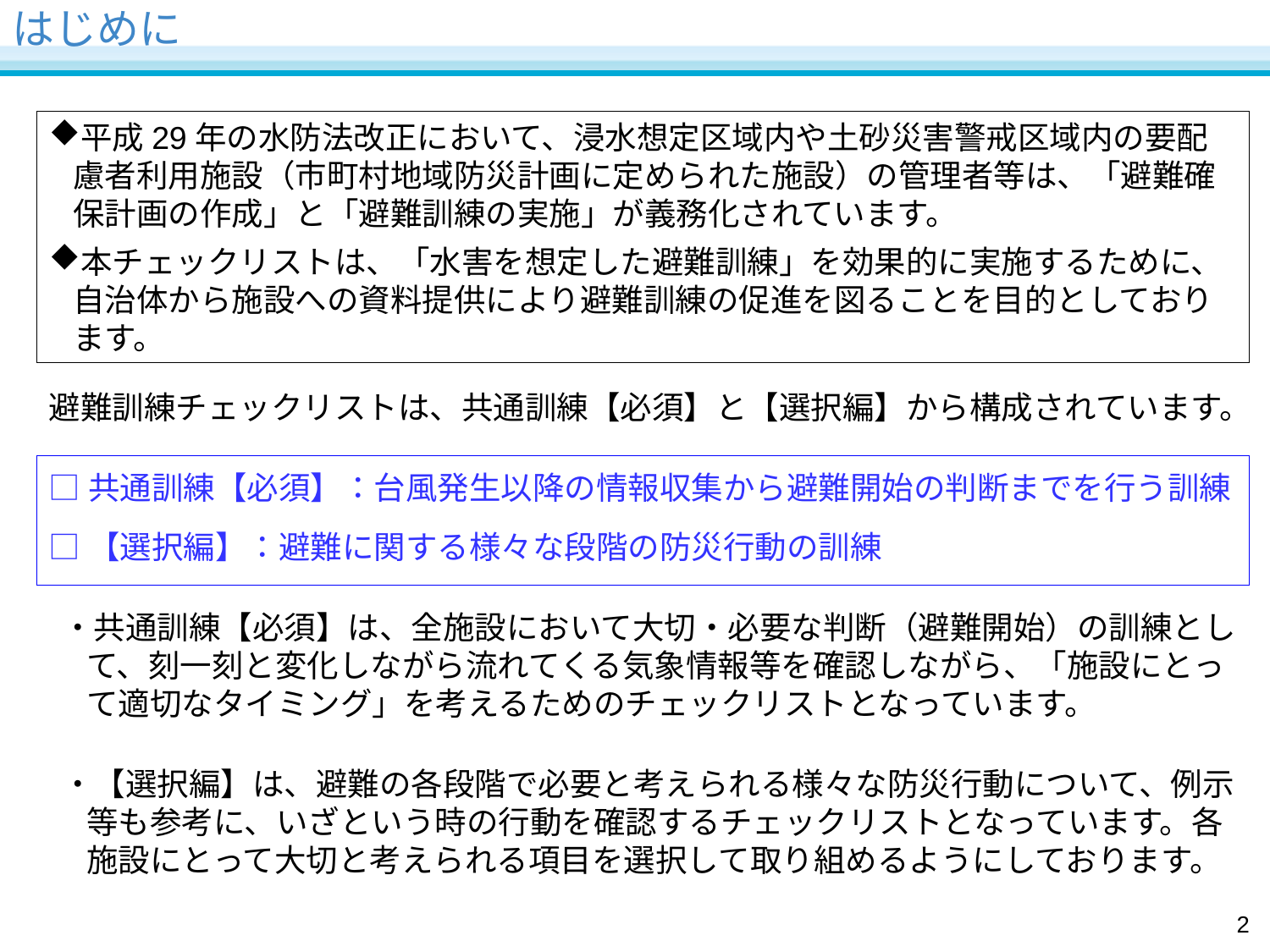

はじめに
平成29年の水防法改正において、浸水想定区域内や土砂災害警戒区域内の要配慮者利用施設（市町村地域防災計画に定められた施設）の管理者等は、「避難確保計画の作成」と「避難訓練の実施」が義務化されています。
本チェックリストは、「水害を想定した避難訓練」を効果的に実施するために、自治体から施設への資料提供により避難訓練の促進を図ることを目的としております。
避難訓練チェックリストは、共通訓練【必須】と【選択編】から構成されています。
□共通訓練【必須】：台風発生以降の情報収集から避難開始の判断までを行う訓練
□【選択編】：避難に関する様々な段階の防災行動の訓練
・共通訓練【必須】は、全施設において大切・必要な判断（避難開始）の訓練として、刻一刻と変化しながら流れてくる気象情報等を確認しながら、「施設にとって適切なタイミング」を考えるためのチェックリストとなっています。
・【選択編】は、避難の各段階で必要と考えられる様々な防災行動について、例示等も参考に、いざという時の行動を確認するチェックリストとなっています。各施設にとって大切と考えられる項目を選択して取り組めるようにしております。

2